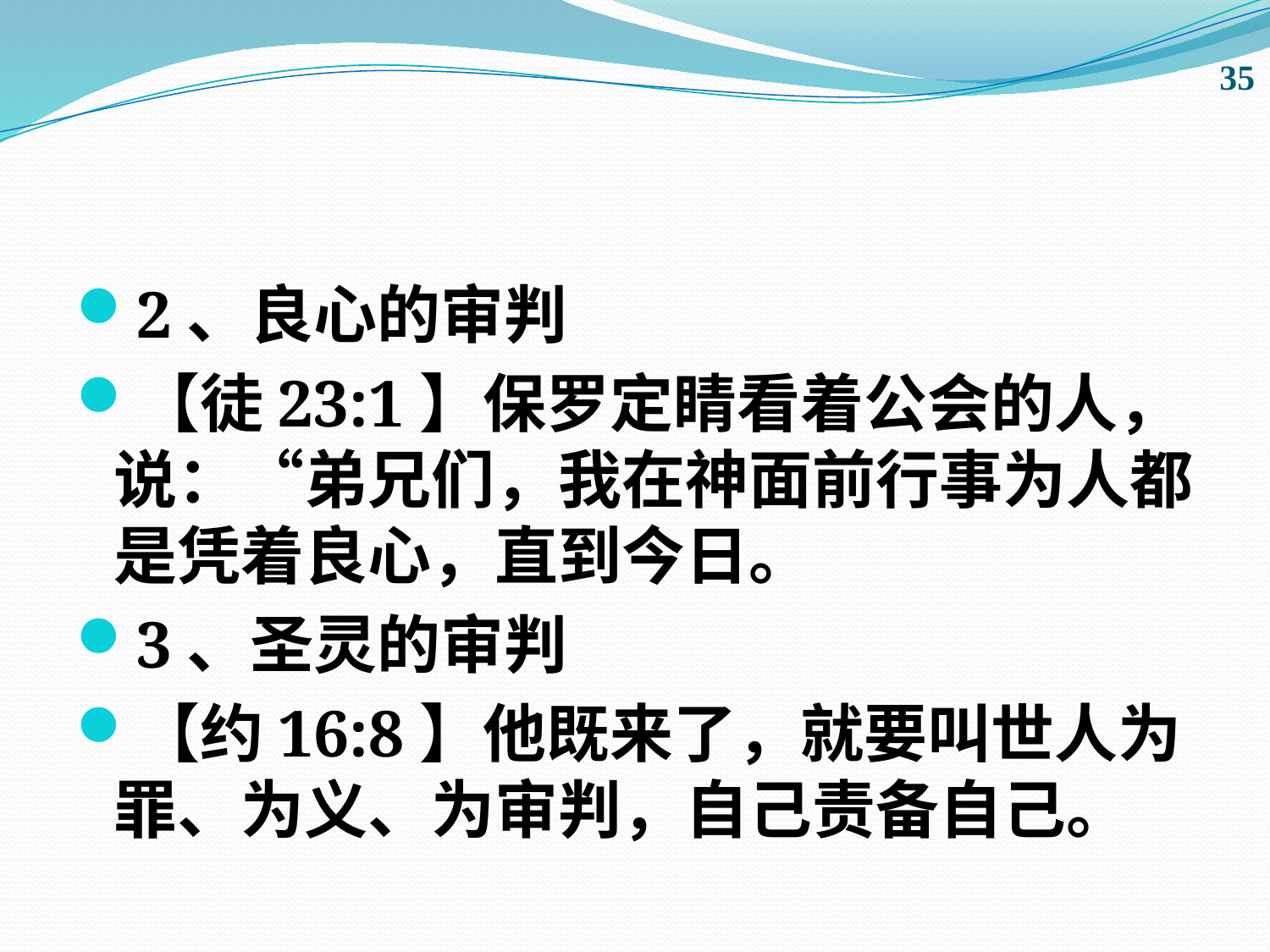

35
#
2、良心的审判
【徒23:1】保罗定睛看着公会的人，说：“弟兄们，我在神面前行事为人都是凭着良心，直到今日。
3、圣灵的审判
【约16:8】他既来了，就要叫世人为罪、为义、为审判，自己责备自己。